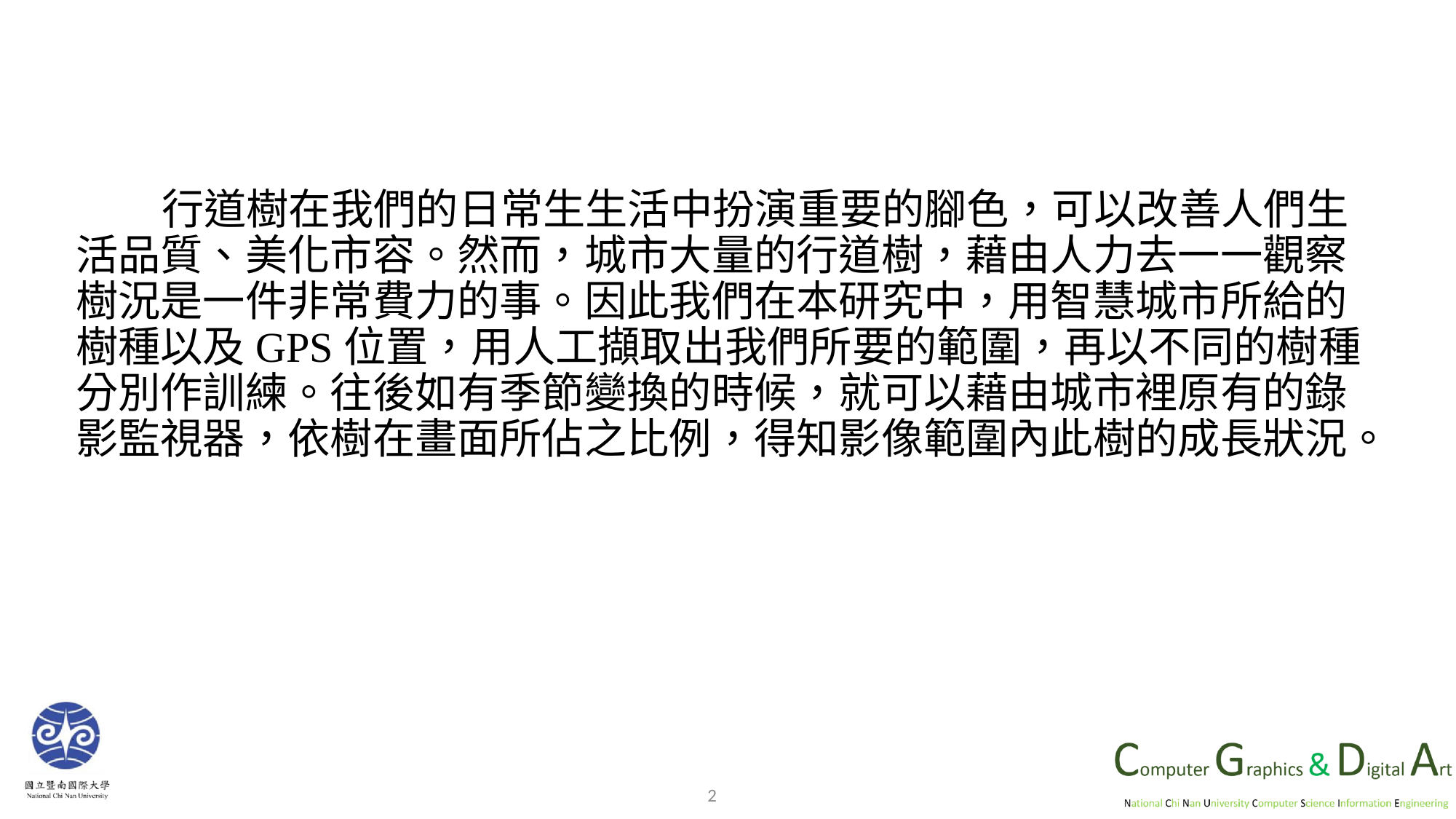

#
        行道樹在我們的日常生生活中扮演重要的腳色，可以改善人們生活品質、美化市容。然而，城市大量的行道樹，藉由人力去一一觀察樹況是一件非常費力的事。因此我們在本研究中，用智慧城市所給的樹種以及GPS位置，用人工擷取出我們所要的範圍，再以不同的樹種分別作訓練。往後如有季節變換的時候，就可以藉由城市裡原有的錄影監視器，依樹在畫面所佔之比例，得知影像範圍內此樹的成長狀況。
2